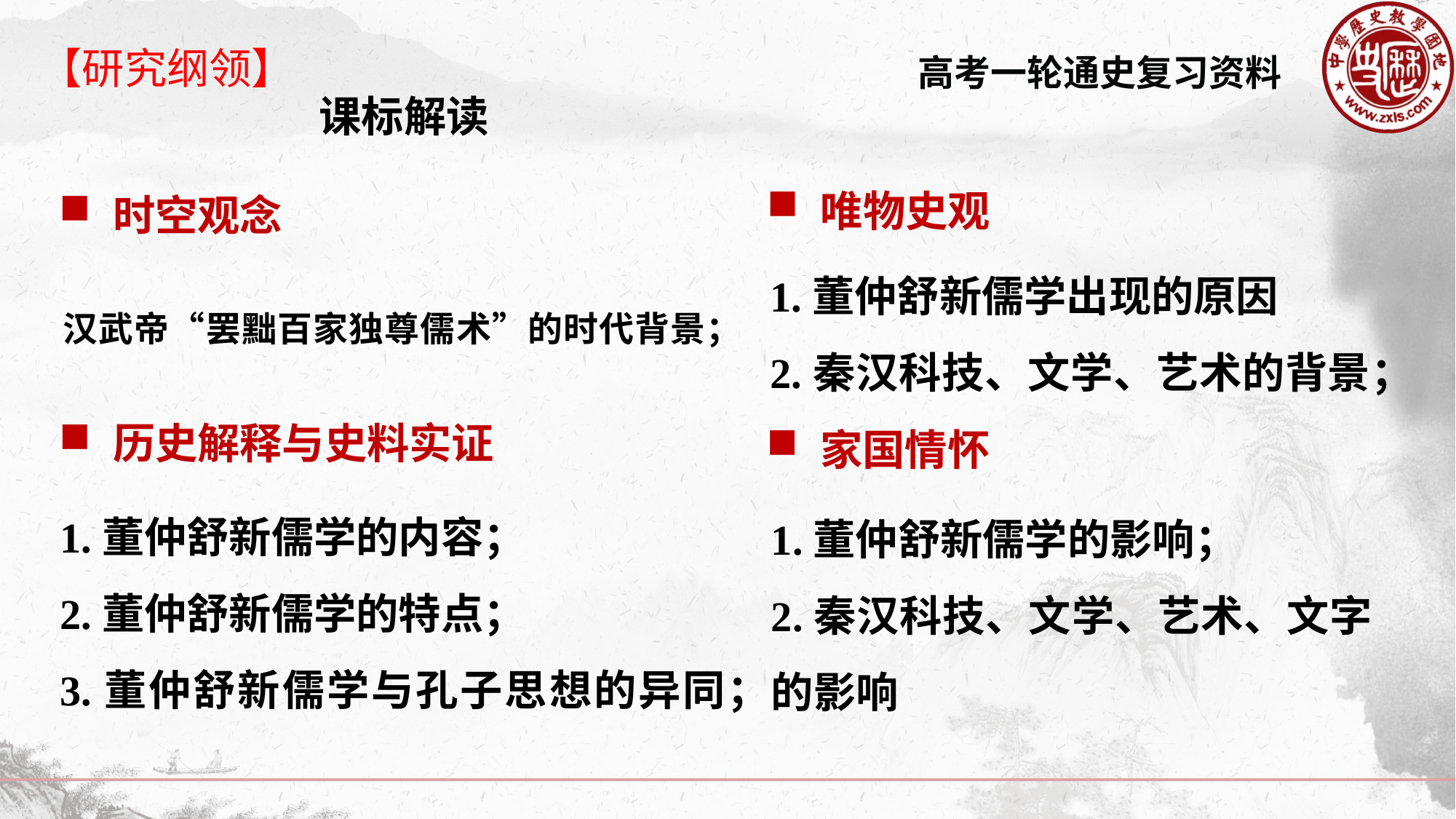

【研究纲领】
课标解读
 唯物史观
 时空观念

汉武帝“罢黜百家独尊儒术”的时代背景；
1.董仲舒新儒学出现的原因
2.秦汉科技、文学、艺术的背景；
 历史解释与史料实证
 家国情怀
1.董仲舒新儒学的内容；
2.董仲舒新儒学的特点；
3.董仲舒新儒学与孔子思想的异同；
1.董仲舒新儒学的影响；
2.秦汉科技、文学、艺术、文字的影响